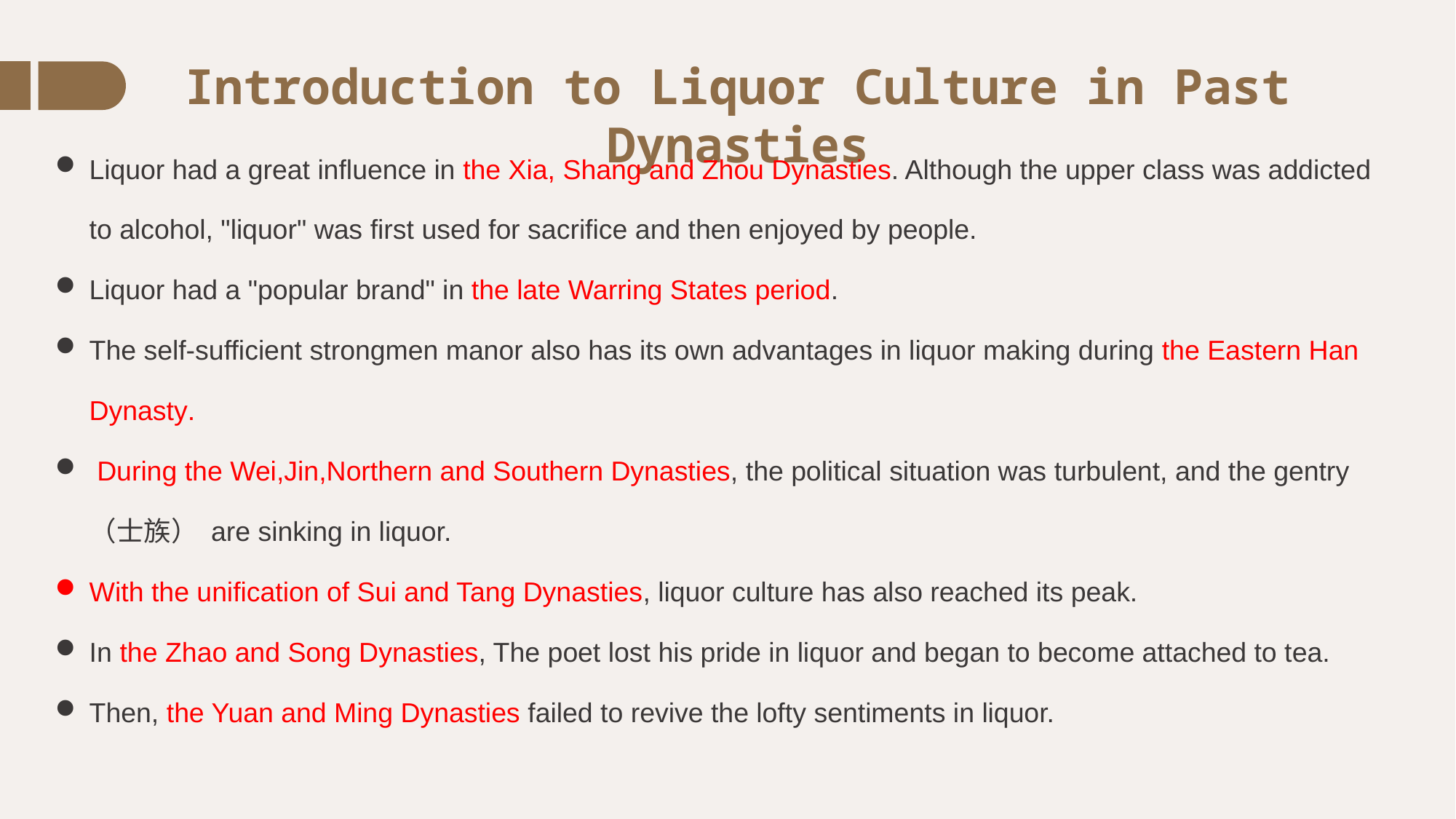

Introduction to Liquor Culture in Past Dynasties

Liquor had a great influence in the Xia, Shang and Zhou Dynasties. Although the upper class was addicted to alcohol, "liquor" was first used for sacrifice and then enjoyed by people.
Liquor had a "popular brand" in the late Warring States period.
The self-sufficient strongmen manor also has its own advantages in liquor making during the Eastern Han Dynasty.
 During the Wei,Jin,Northern and Southern Dynasties, the political situation was turbulent, and the gentry（士族） are sinking in liquor.
With the unification of Sui and Tang Dynasties, liquor culture has also reached its peak.
In the Zhao and Song Dynasties, The poet lost his pride in liquor and began to become attached to tea.
Then, the Yuan and Ming Dynasties failed to revive the lofty sentiments in liquor.